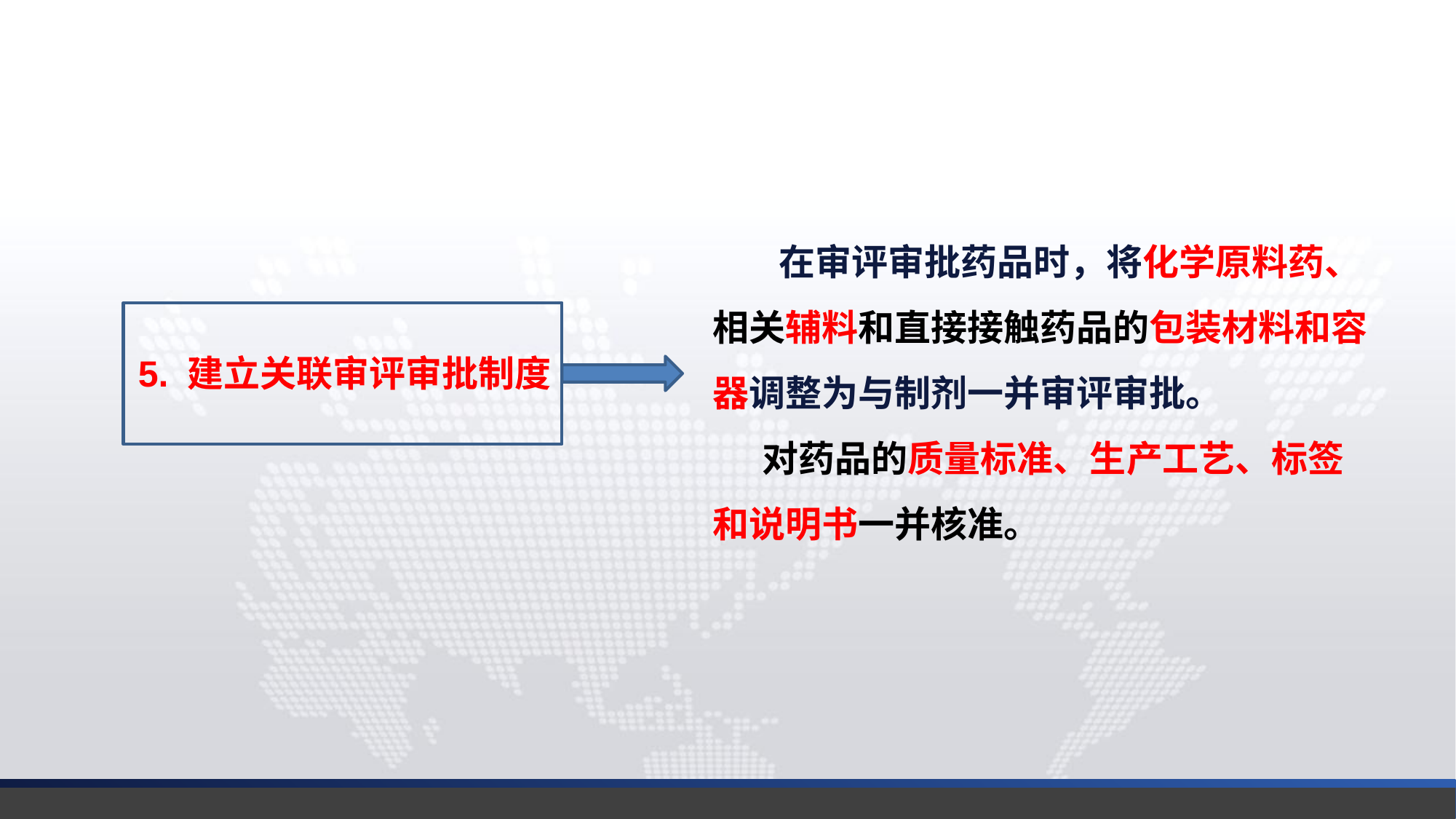

在审评审批药品时，将化学原料药、相关辅料和直接接触药品的包装材料和容器调整为与制剂一并审评审批。
     对药品的质量标准、生产工艺、标签和说明书一并核准。

5. 建立关联审评审批制度

延时符